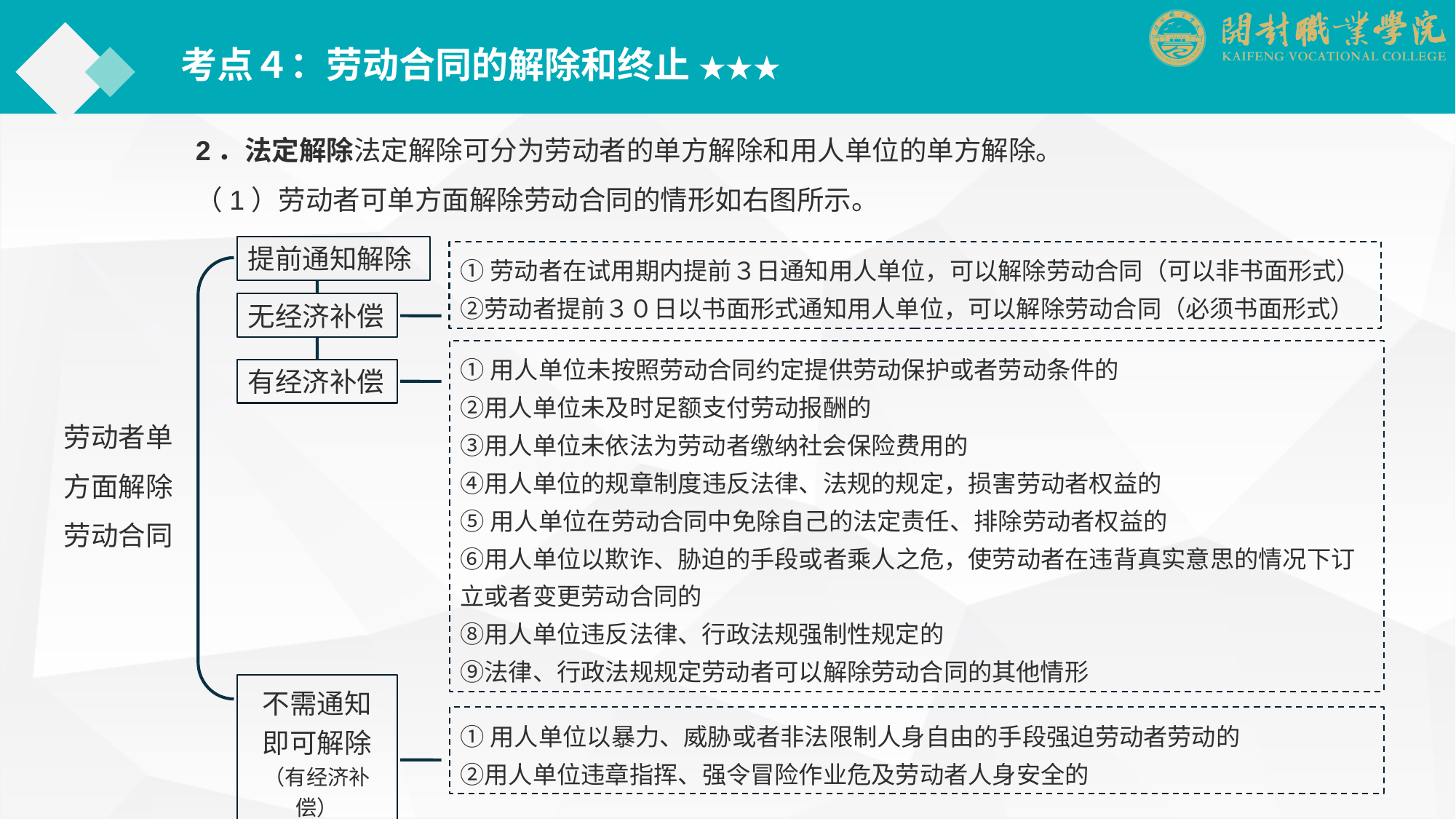

考点４：劳动合同的解除和终止 ★★★
2．法定解除法定解除可分为劳动者的单方解除和用人单位的单方解除。
（1）劳动者可单方面解除劳动合同的情形如右图所示。
提前通知解除
①劳动者在试用期内提前３日通知用人单位，可以解除劳动合同（可以非书面形式）
②劳动者提前３０日以书面形式通知用人单位，可以解除劳动合同（必须书面形式）

无经济补偿

①用人单位未按照劳动合同约定提供劳动保护或者劳动条件的
②用人单位未及时足额支付劳动报酬的
③用人单位未依法为劳动者缴纳社会保险费用的
④用人单位的规章制度违反法律、法规的规定，损害劳动者权益的
⑤用人单位在劳动合同中免除自己的法定责任、排除劳动者权益的
⑥用人单位以欺诈、胁迫的手段或者乘人之危，使劳动者在违背真实意思的情况下订立或者变更劳动合同的
⑧用人单位违反法律、行政法规强制性规定的
⑨法律、行政法规规定劳动者可以解除劳动合同的其他情形
有经济补偿

劳动者单方面解除劳动合同
不需通知
即可解除
（有经济补偿）
①用人单位以暴力、威胁或者非法限制人身自由的手段强迫劳动者劳动的
②用人单位违章指挥、强令冒险作业危及劳动者人身安全的